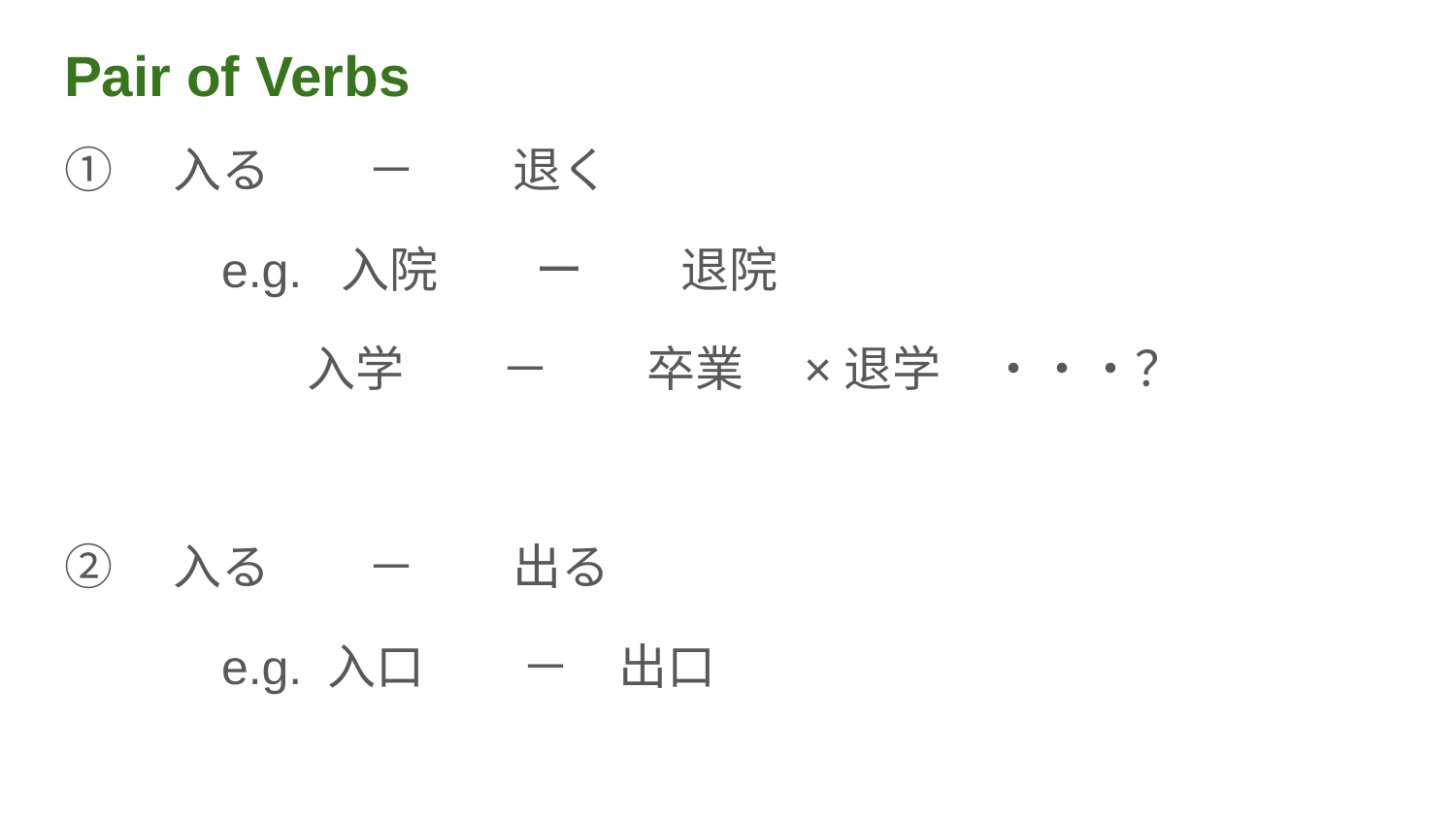

# Pair of Verbs
①　入る　　－　　退く
　　　e.g.  入院　　ー　　退院
　　　　　入学　　－　　卒業　×退学　・・・？

②　入る　　－　　出る
　　　e.g. 入口　　－　出口